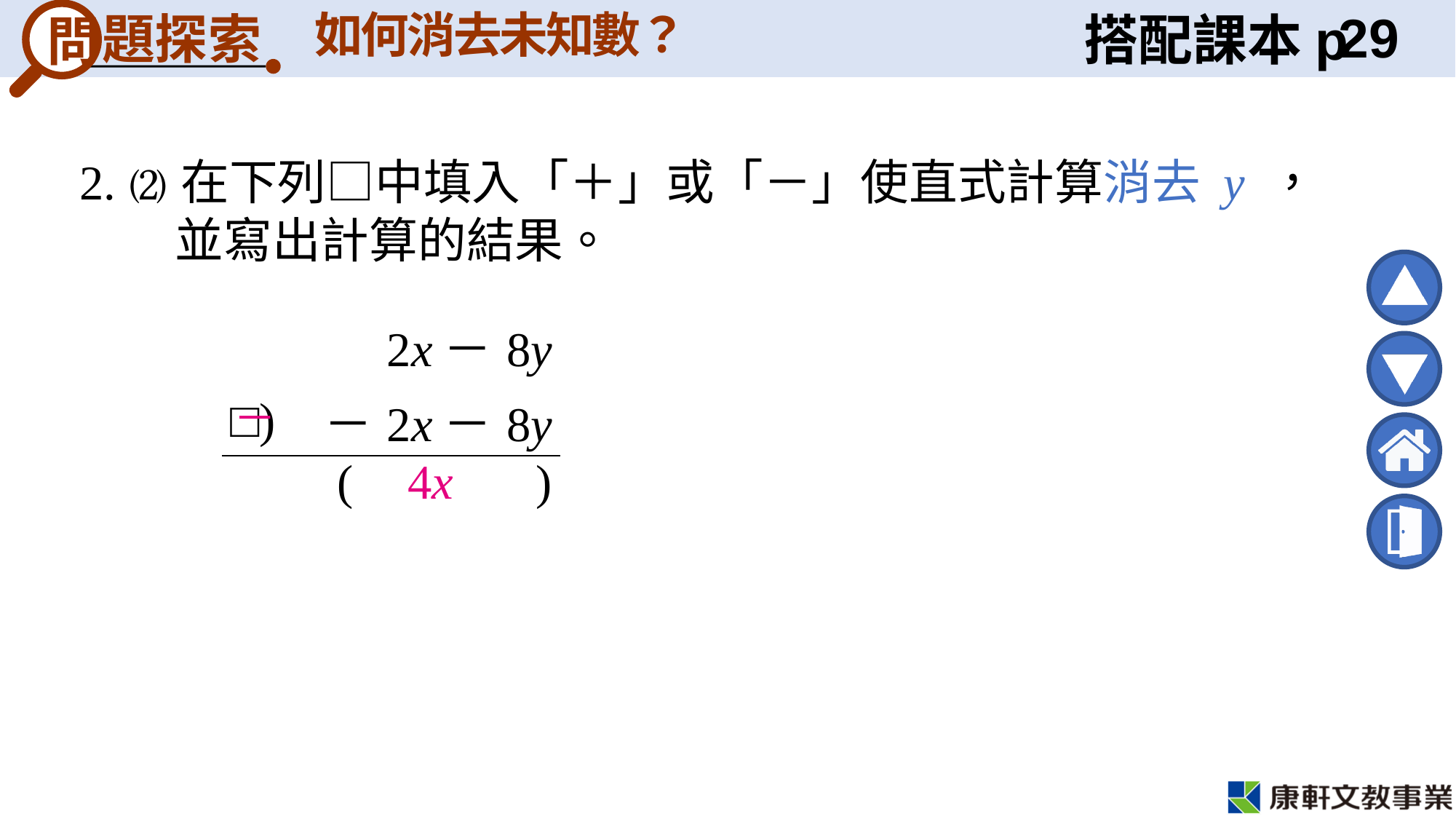

如何消去未知數？
題探索
問

29
2. ⑵在下列□中填入「＋」或「－」使直式計算消去 y ，
　並寫出計算的結果。
|  | 2x－8y |
| --- | --- |
| □) | －2x－8y |
|  | ( ) |
－
4x